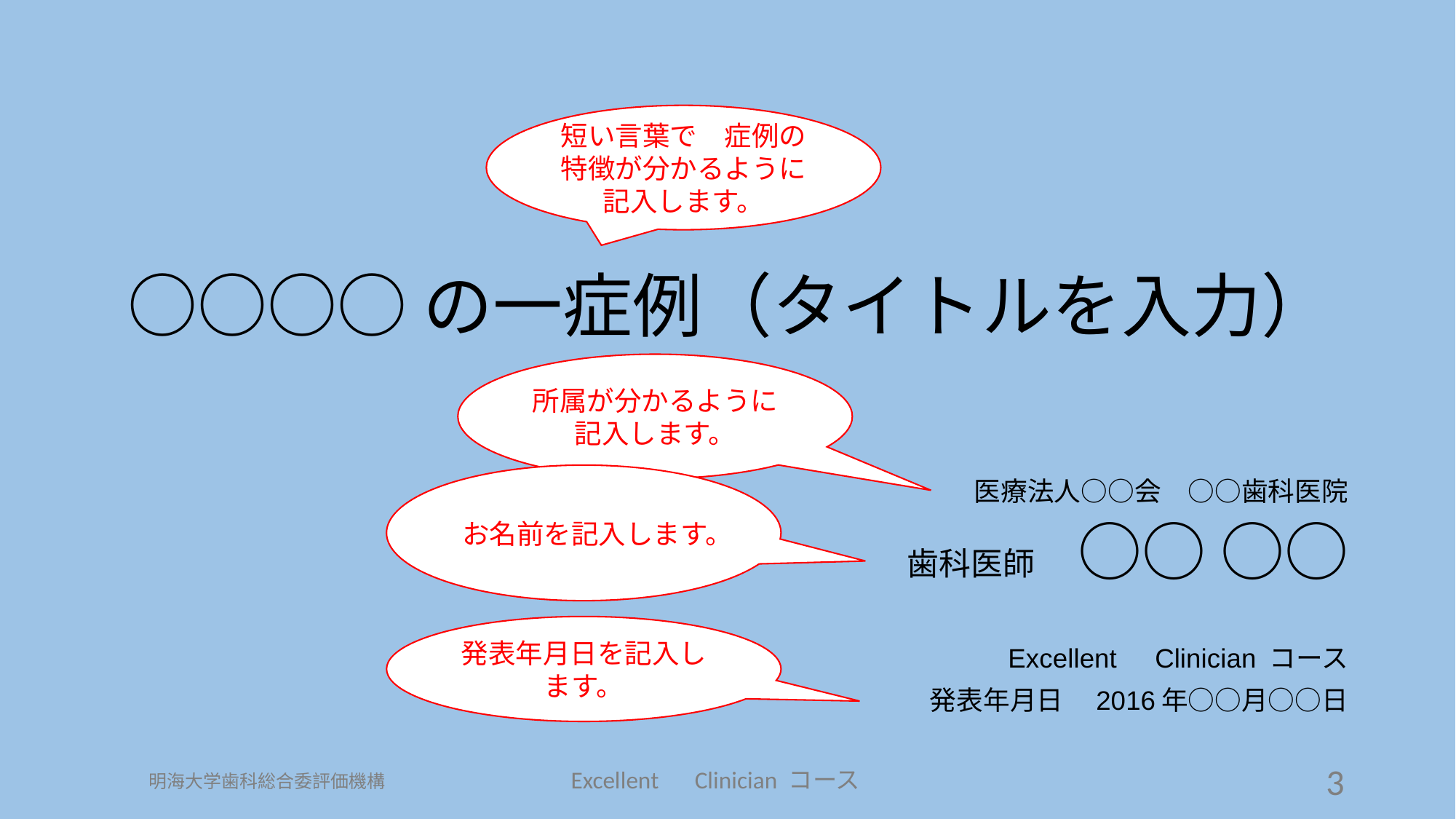

短い言葉で　症例の特徴が分かるように記入します。
# ○○○○の一症例（タイトルを入力）
所属が分かるように記入します。
お名前を記入します。
医療法人○○会　○○歯科医院
歯科医師　○○ ○○

Excellent　Clinician コース
発表年月日　2016年○○月○○日
発表年月日を記入します。
明海大学歯科総合委評価機構
3